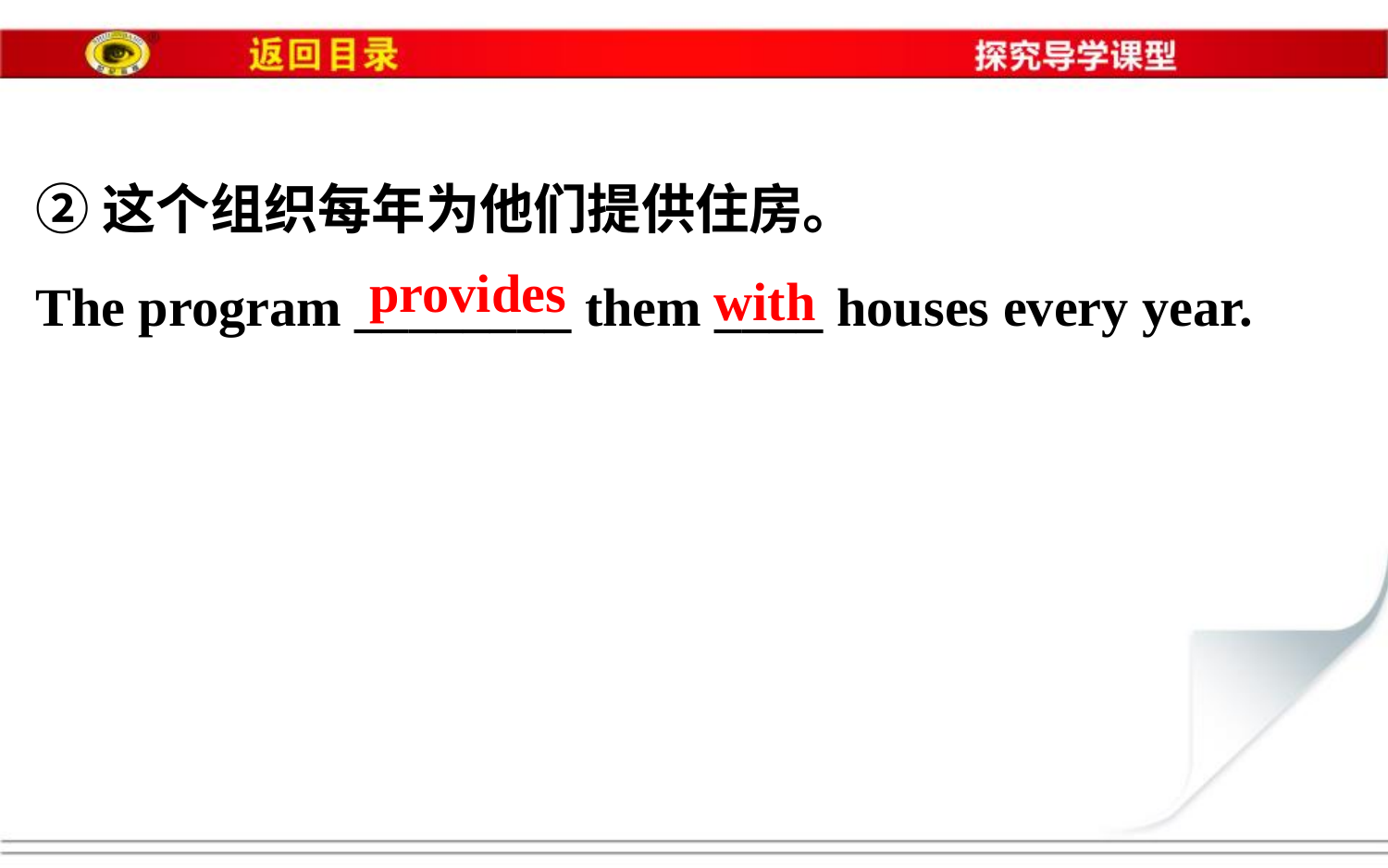

②这个组织每年为他们提供住房。
The program ________ them ____ houses every year.
provides
with